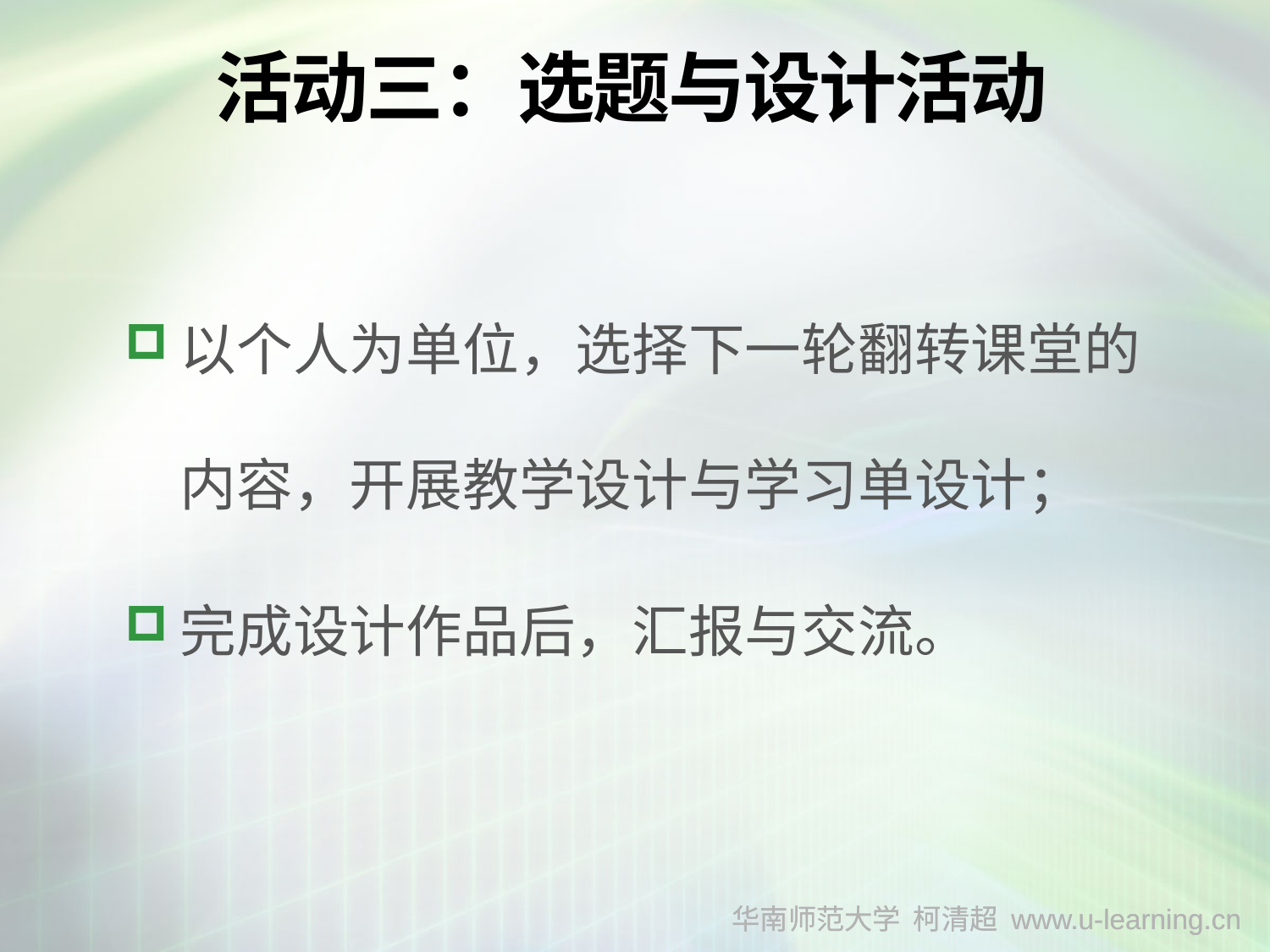

# 活动三：选题与设计活动
以个人为单位，选择下一轮翻转课堂的内容，开展教学设计与学习单设计；
完成设计作品后，汇报与交流。